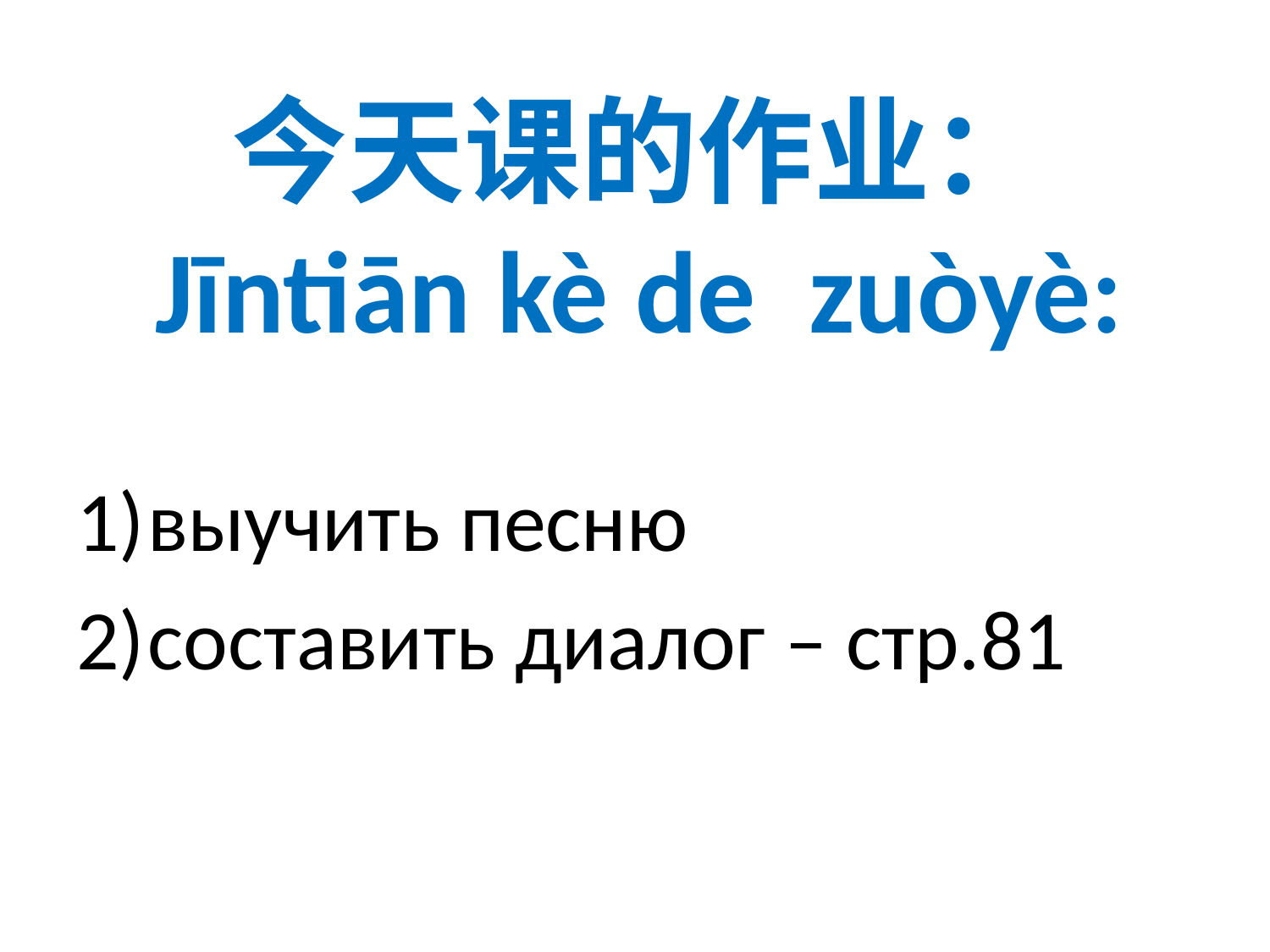

# 今天课的作业： Jīntiān kè de  zuòyè:

выучить песню
составить диалог – стр.81